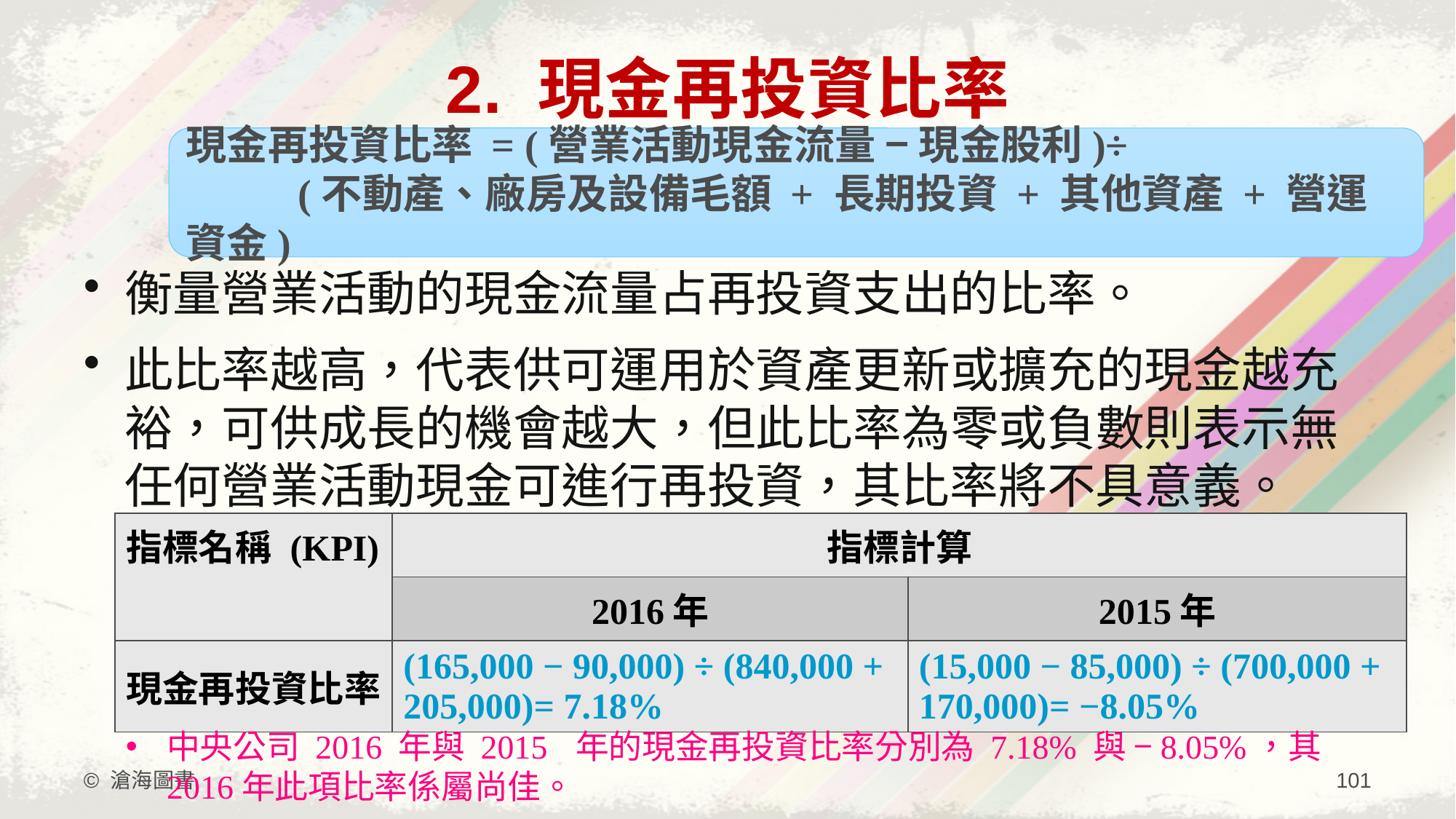

# 2. 現金再投資比率
現金再投資比率 = (營業活動現金流量 − 現金股利)÷
           (不動產、廠房及設備毛額 + 長期投資 + 其他資產 + 營運資金)
衡量營業活動的現金流量占再投資支出的比率。
此比率越高，代表供可運用於資產更新或擴充的現金越充裕，可供成長的機會越大，但此比率為零或負數則表示無任何營業活動現金可進行再投資，其比率將不具意義。

| 指標名稱 (KPI) | 指標計算 |  |
| --- | --- | --- |
|  | 2016年 | 2015年 |
| 現金再投資比率 | (165,000 − 90,000) ÷ (840,000 + 205,000)= 7.18% | (15,000 − 85,000) ÷ (700,000 + 170,000)= −8.05% |
中央公司 2016 年與 2015 年的現金再投資比率分別為 7.18% 與 −8.05%，其2016年此項比率係屬尚佳。
© 滄海圖書
101